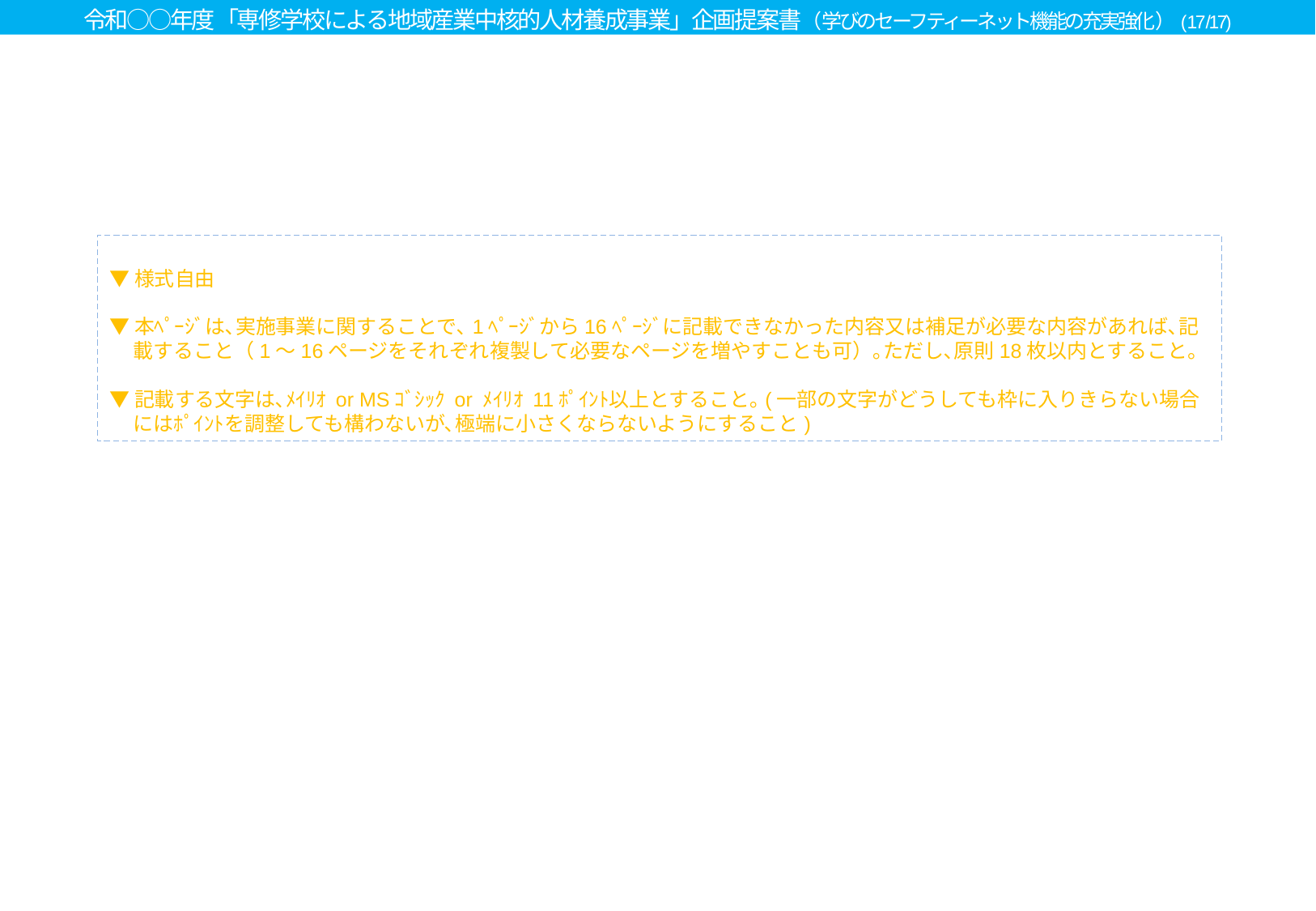

令和○○年度「専修学校による地域産業中核的人材養成事業」企画提案書（学びのセーフティーネット機能の充実強化）(17/17)

▼様式自由

▼本ﾍﾟｰｼﾞは､実施事業に関することで､1ﾍﾟｰｼﾞから16ﾍﾟｰｼﾞに記載できなかった内容又は補足が必要な内容があれば､記載すること（1～16ページをそれぞれ複製して必要なページを増やすことも可）｡ただし､原則18枚以内とすること。

▼記載する文字は､ﾒｲﾘｵ or MSｺﾞｼｯｸ or ﾒｲﾘｵ 11ﾎﾟｲﾝﾄ以上とすること｡(一部の文字がどうしても枠に入りきらない場合にはﾎﾟｲﾝﾄを調整しても構わないが､極端に小さくならないようにすること)